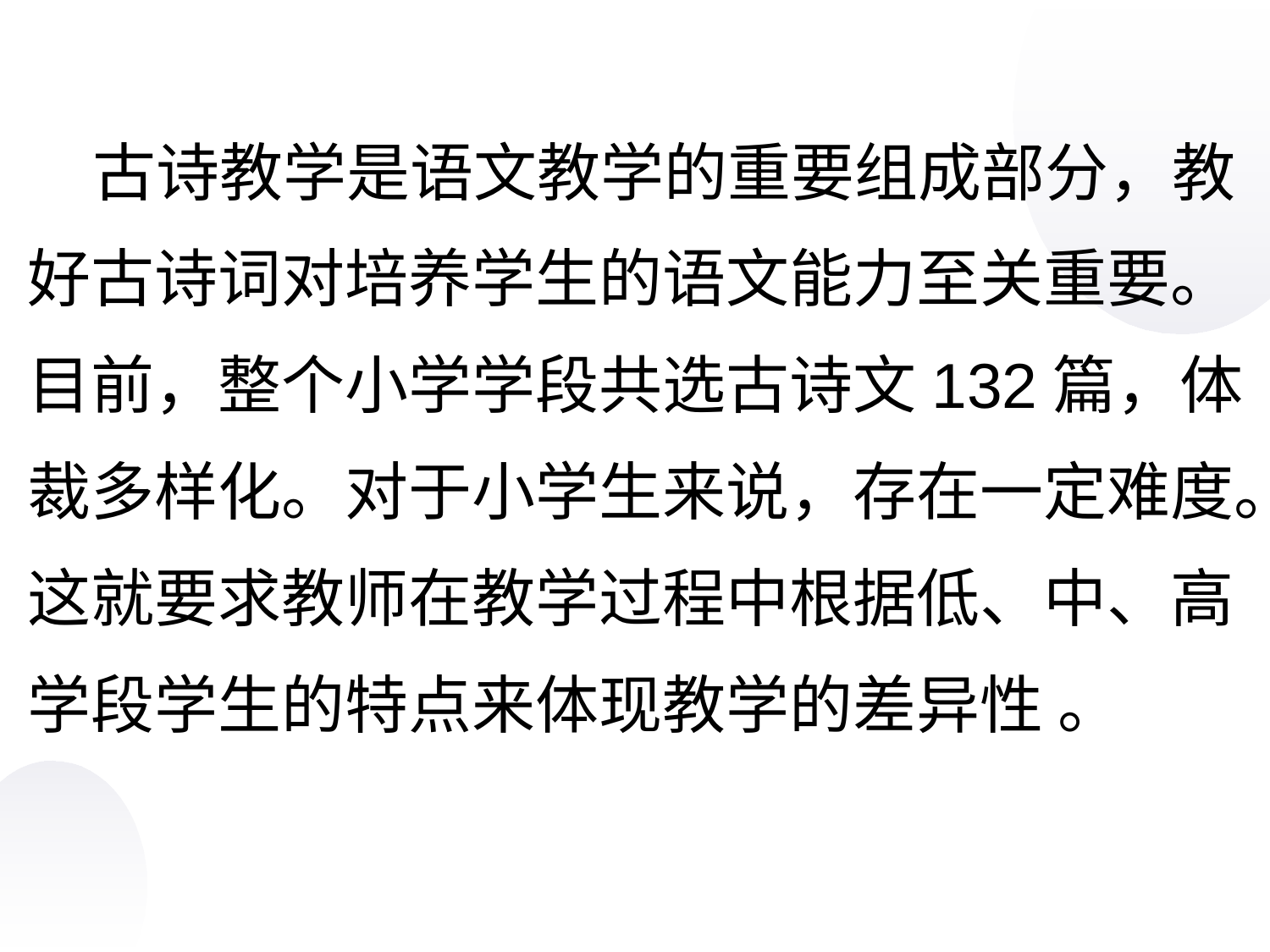

古诗教学是语文教学的重要组成部分，教好古诗词对培养学生的语文能力至关重要。目前，整个小学学段共选古诗文132篇，体裁多样化。对于小学生来说，存在一定难度。这就要求教师在教学过程中根据低、中、高学段学生的特点来体现教学的差异性 。